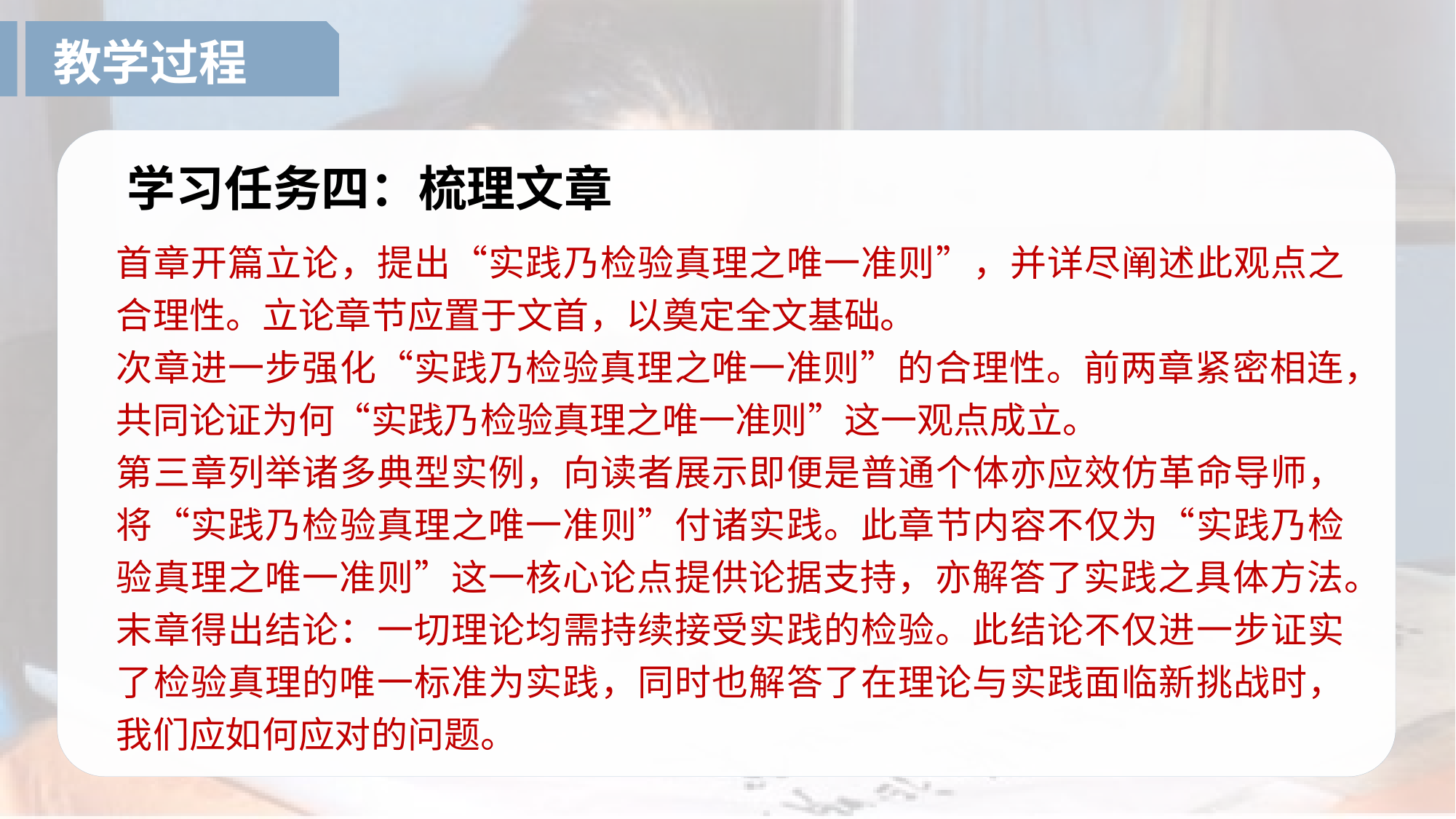

教学过程
# 学习任务四：梳理文章

首章开篇立论，提出“实践乃检验真理之唯一准则”，并详尽阐述此观点之合理性。立论章节应置于文首，以奠定全文基础。
次章进一步强化“实践乃检验真理之唯一准则”的合理性。前两章紧密相连，共同论证为何“实践乃检验真理之唯一准则”这一观点成立。
第三章列举诸多典型实例，向读者展示即便是普通个体亦应效仿革命导师，将“实践乃检验真理之唯一准则”付诸实践。此章节内容不仅为“实践乃检验真理之唯一准则”这一核心论点提供论据支持，亦解答了实践之具体方法。
末章得出结论：一切理论均需持续接受实践的检验。此结论不仅进一步证实了检验真理的唯一标准为实践，同时也解答了在理论与实践面临新挑战时，我们应如何应对的问题。